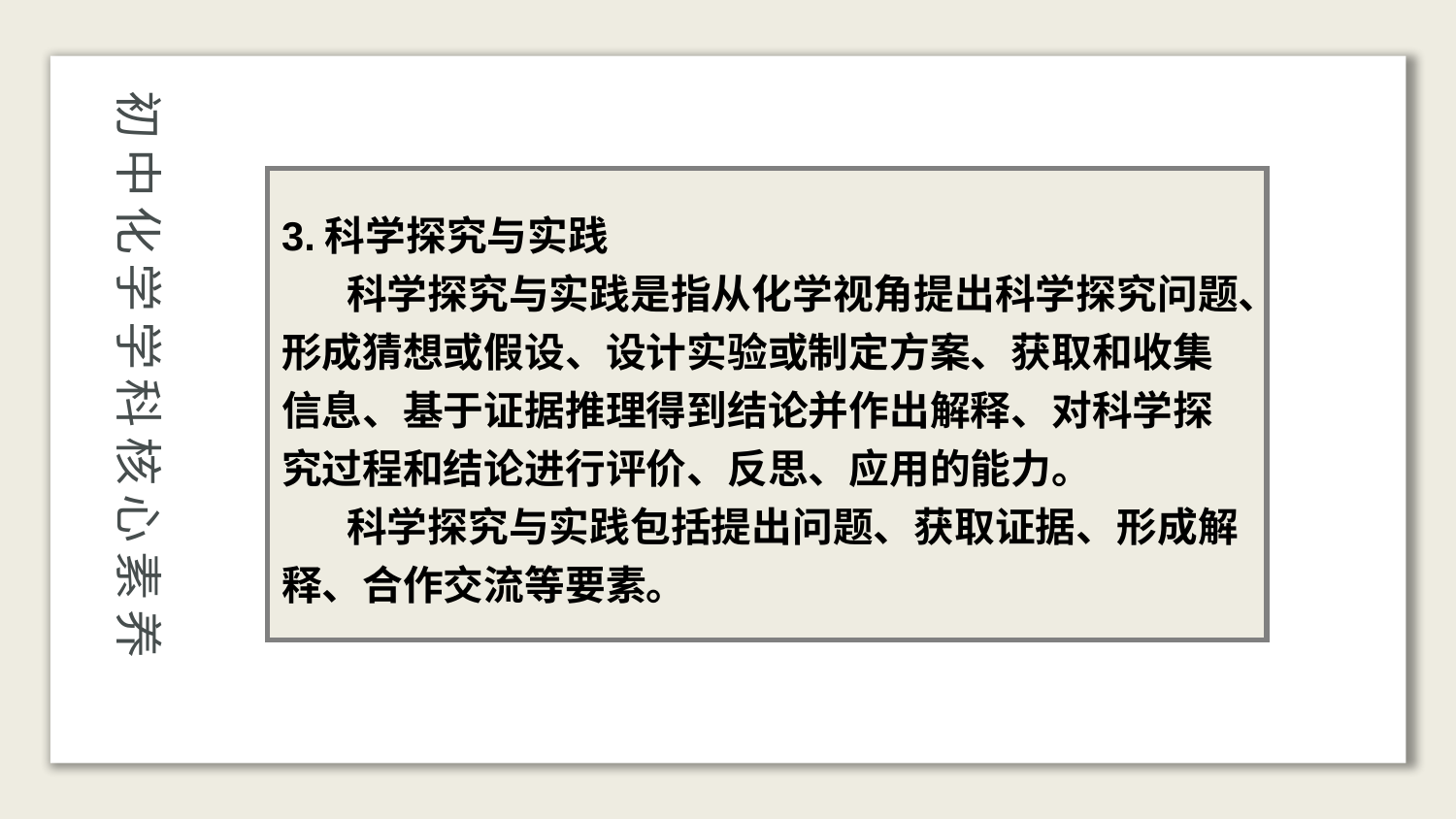

初中化学学科核心素养
3.科学探究与实践
      科学探究与实践是指从化学视角提出科学探究问题、形成猜想或假设、设计实验或制定方案、获取和收集信息、基于证据推理得到结论并作出解释、对科学探究过程和结论进行评价、反思、应用的能力。
      科学探究与实践包括提出问题、获取证据、形成解释、合作交流等要素。